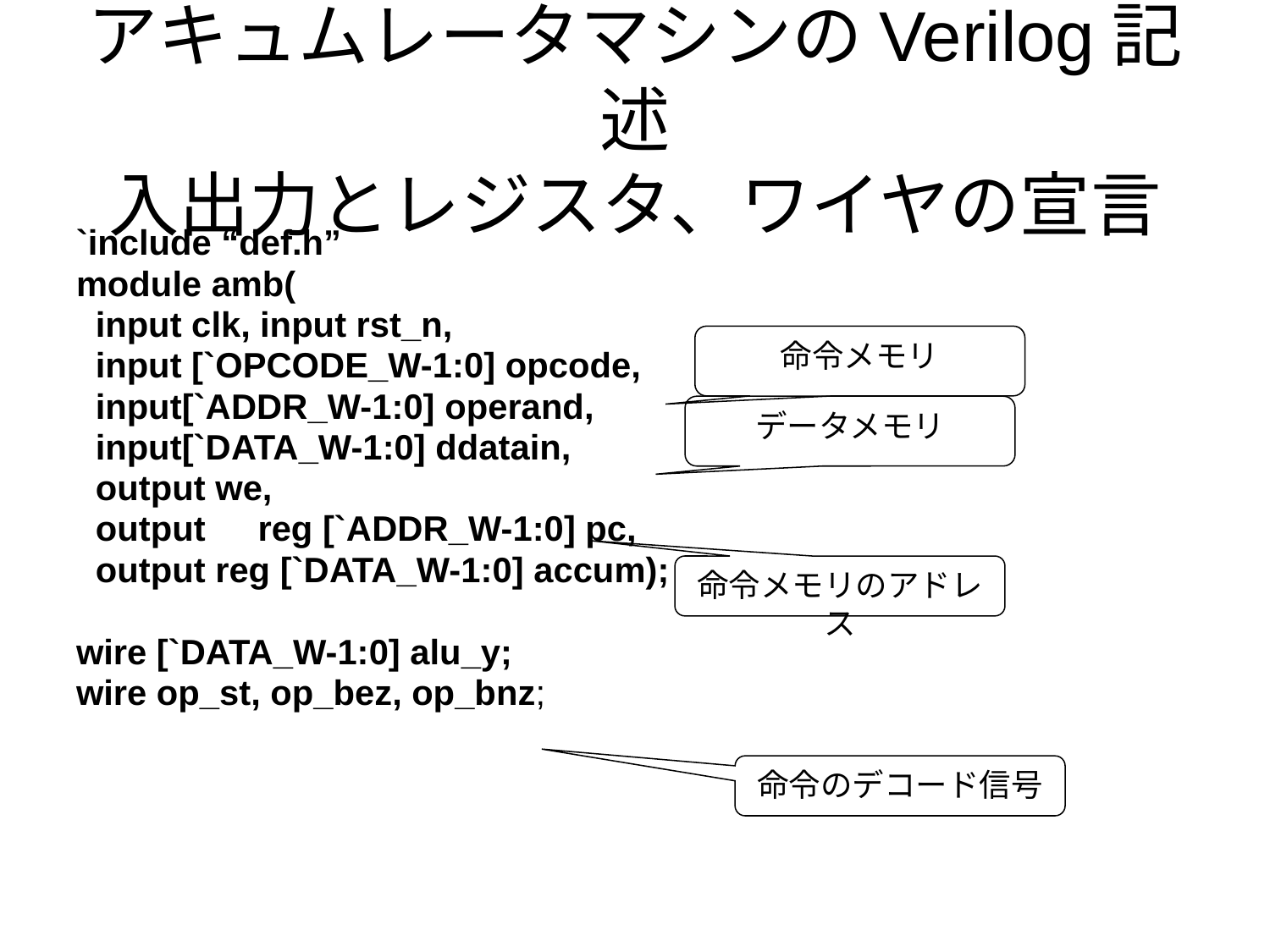

# アキュムレータマシンのVerilog記述 入出力とレジスタ、ワイヤの宣言
`include “def.h”
module amb(
  input clk, input rst_n,
  input [`OPCODE_W-1:0] opcode,
  input[`ADDR_W-1:0] operand,
  input[`DATA_W-1:0] ddatain,
  output we,
  output　reg [`ADDR_W-1:0] pc,
  output reg [`DATA_W-1:0] accum);

wire [`DATA_W-1:0] alu_y;
wire op_st, op_bez, op_bnz;
命令メモリ
データメモリ
命令メモリのアドレス
命令のデコード信号